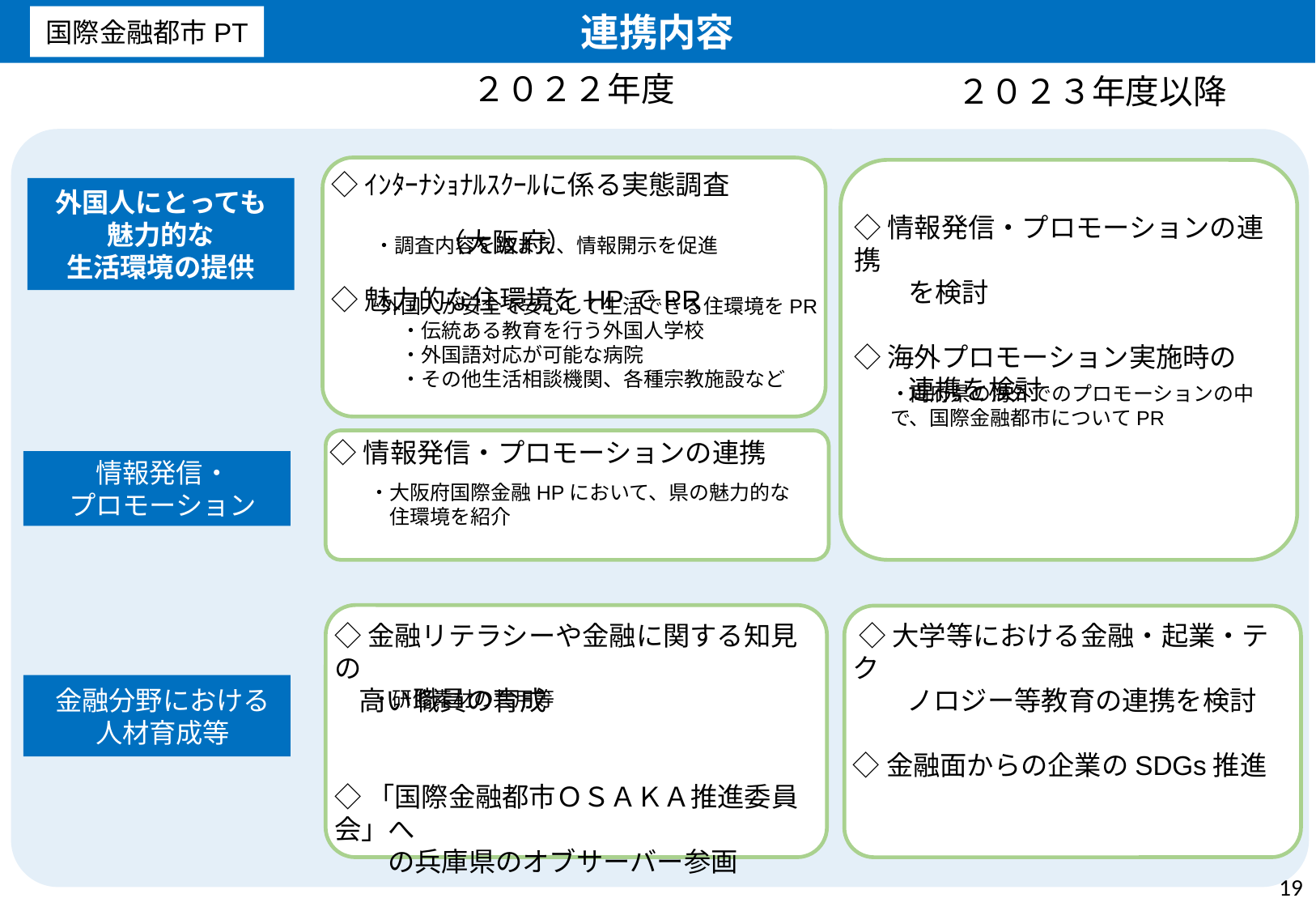

連携内容
国際金融都市PT
２０２２年度
２０２３年度以降

◇ｲﾝﾀｰﾅｼｮﾅﾙｽｸｰﾙに係る実態調査
　　　　　　　　　　　　　　　　　　　　　　（大阪府）

◇魅力的な住環境をHPでPR

◇情報発信・プロモーションの連携
　　を検討

◇海外プロモーション実施時の
　　連携を検討
外国人にとっても
魅力的な
生活環境の提供
・調査内容を踏まえ、情報開示を促進
外国人が安全で安心して生活できる住環境をPR
　・伝統ある教育を行う外国人学校
　・外国語対応が可能な病院
　・その他生活相談機関、各種宗教施設など
・両府県の海外でのプロモーションの中で、国際金融都市についてPR
◇情報発信・プロモーションの連携

情報発信・
プロモーション
・大阪府国際金融HPにおいて、県の魅力的な
　住環境を紹介
◇金融リテラシーや金融に関する知見の
   高い職員の育成

◇「国際金融都市ＯＳＡＫＡ推進委員会」へ
　　の兵庫県のオブサーバー参画

 ◇大学等における金融・起業・テク
　　ノロジー等教育の連携を検討

◇金融面からの企業のSDGs推進
金融分野における
人材育成等
・研修素材の共用等
19